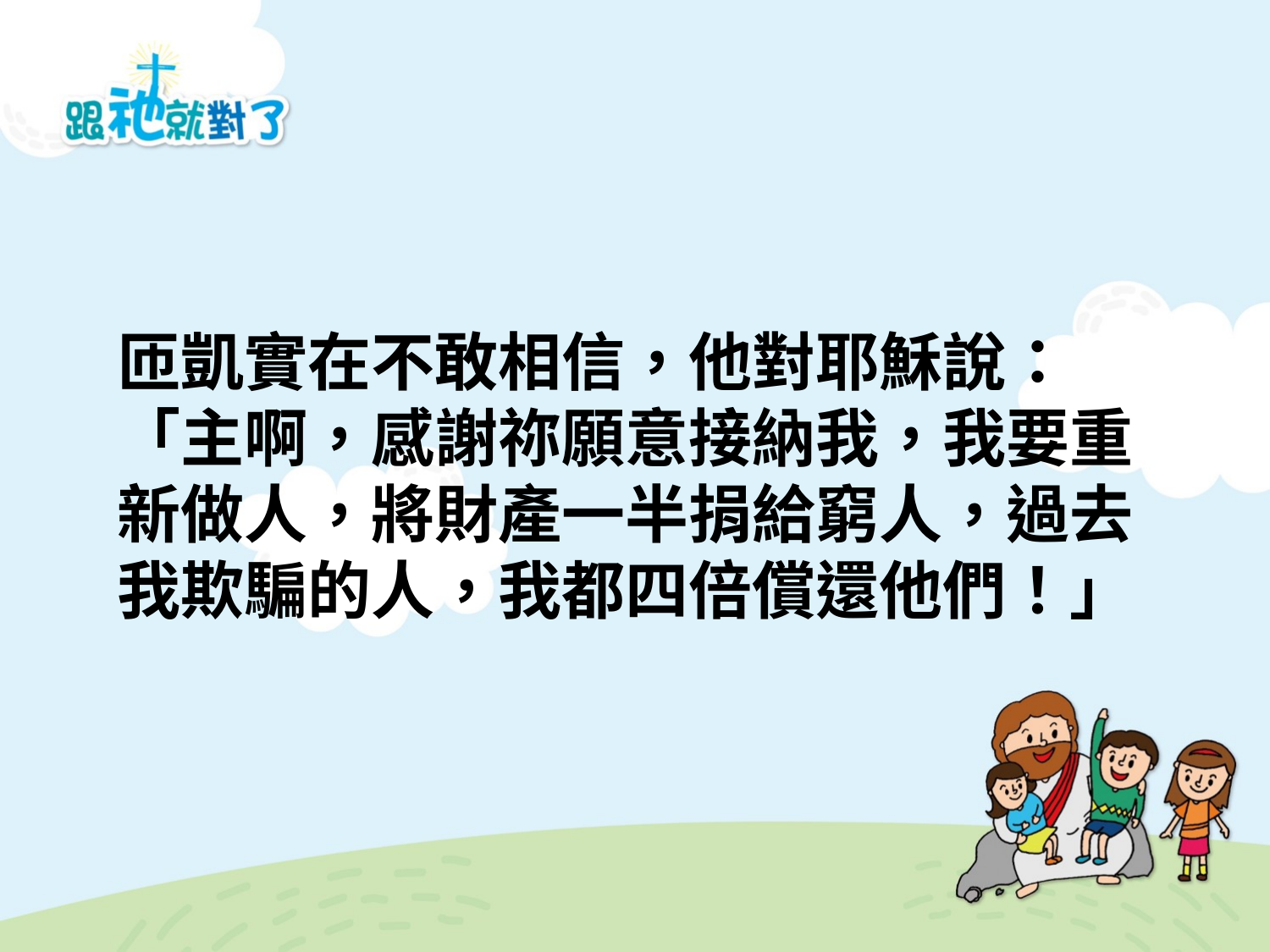

匝凱實在不敢相信，他對耶穌說：「主啊，感謝祢願意接納我，我要重新做人，將財產一半捐給窮人，過去我欺騙的人，我都四倍償還他們！」